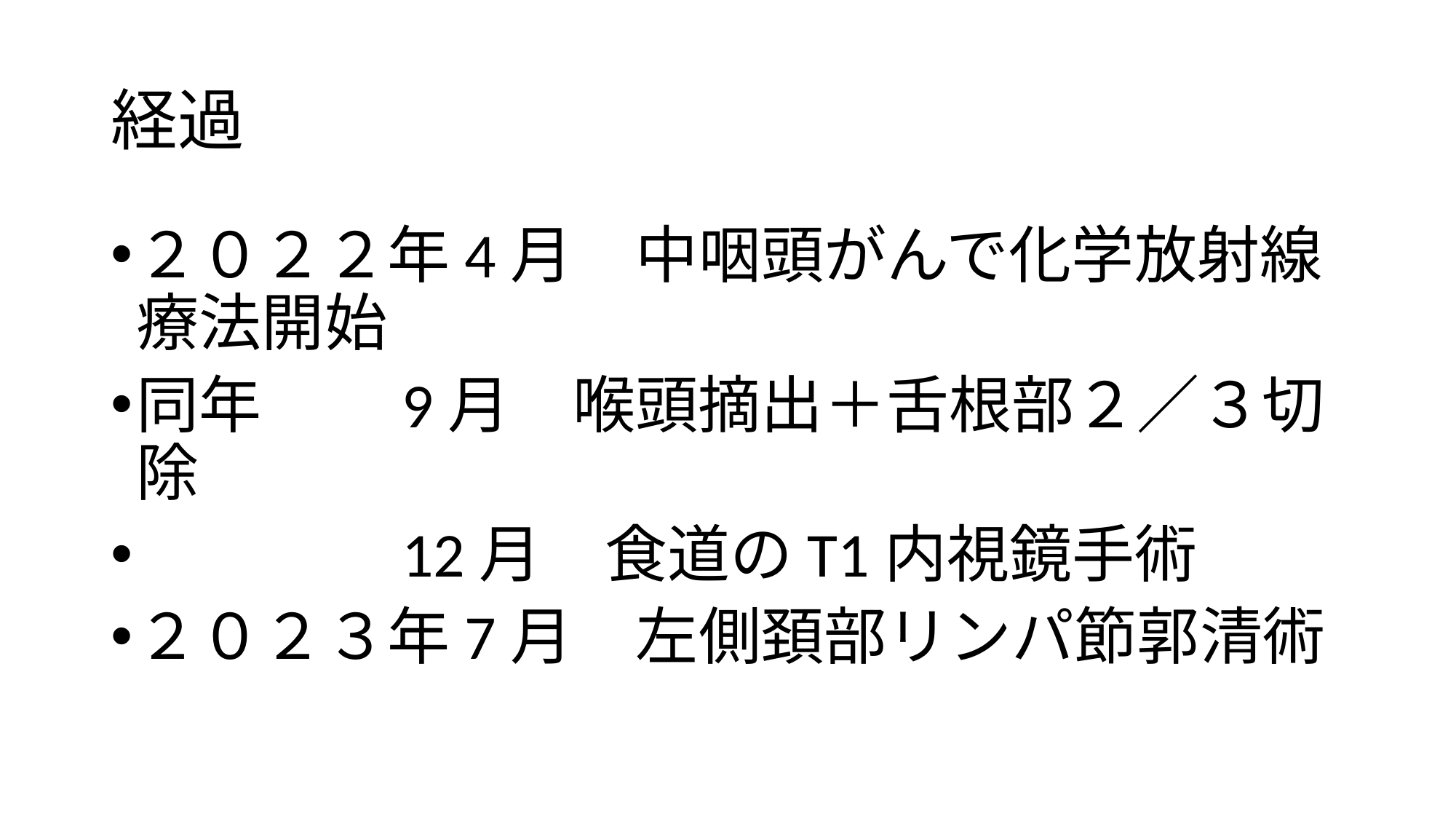

# 経過
２０２２年4月　中咽頭がんで化学放射線療法開始
同年　　9月　喉頭摘出＋舌根部２／３切除
　　　　12月　食道のT1内視鏡手術
２０２３年7月　左側頚部リンパ節郭清術